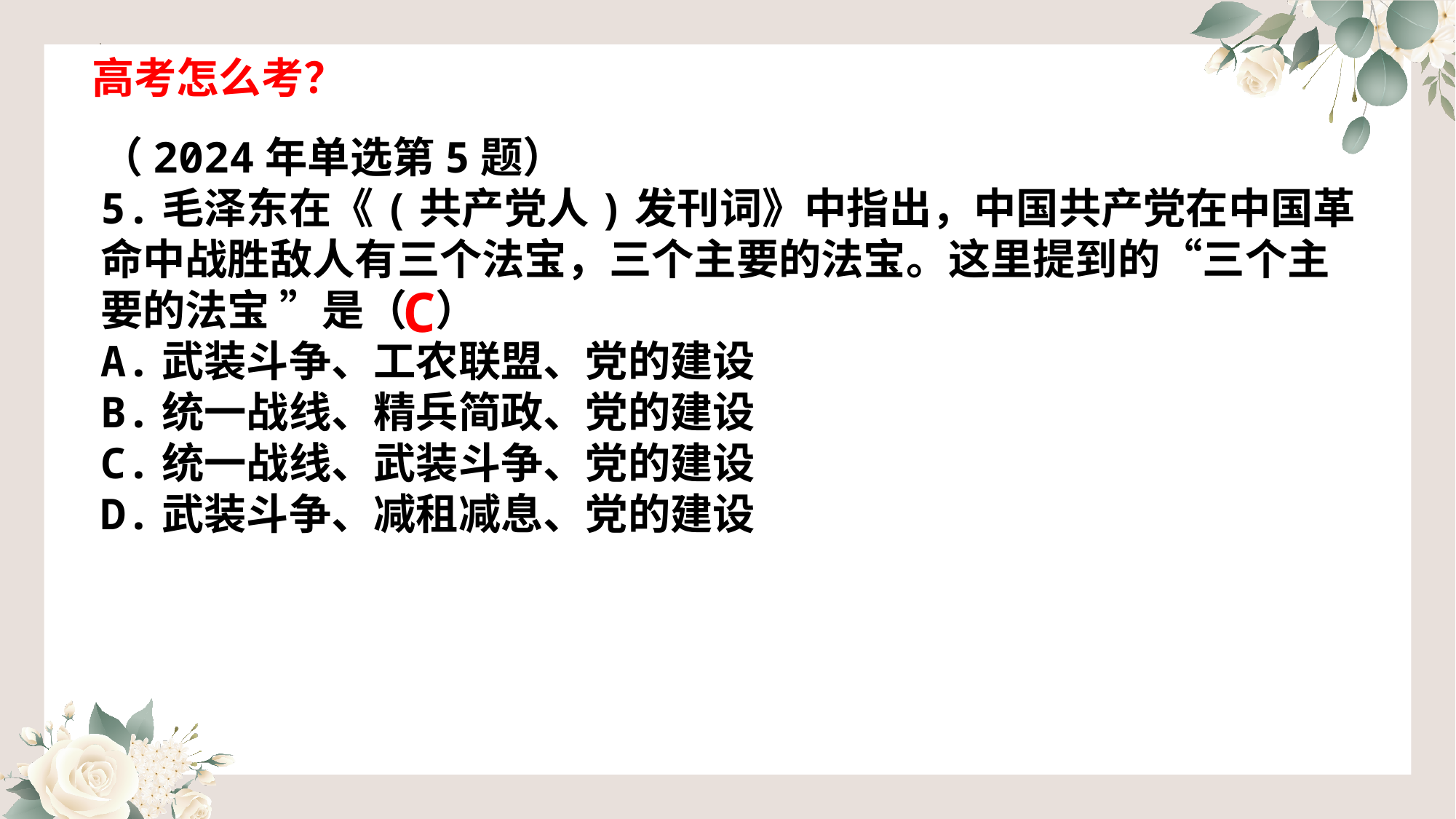

高考怎么考？
（2024年单选第5题）
5.毛泽东在《(共产党人)发刊词》中指出，中国共产党在中国革命中战胜敌人有三个法宝，三个主要的法宝。这里提到的“三个主要的法宝 ”是（   ）
A.武装斗争、工农联盟、党的建设
B.统一战线、精兵简政、党的建设
C.统一战线、武装斗争、党的建设
D.武装斗争、减租减息、党的建设
C